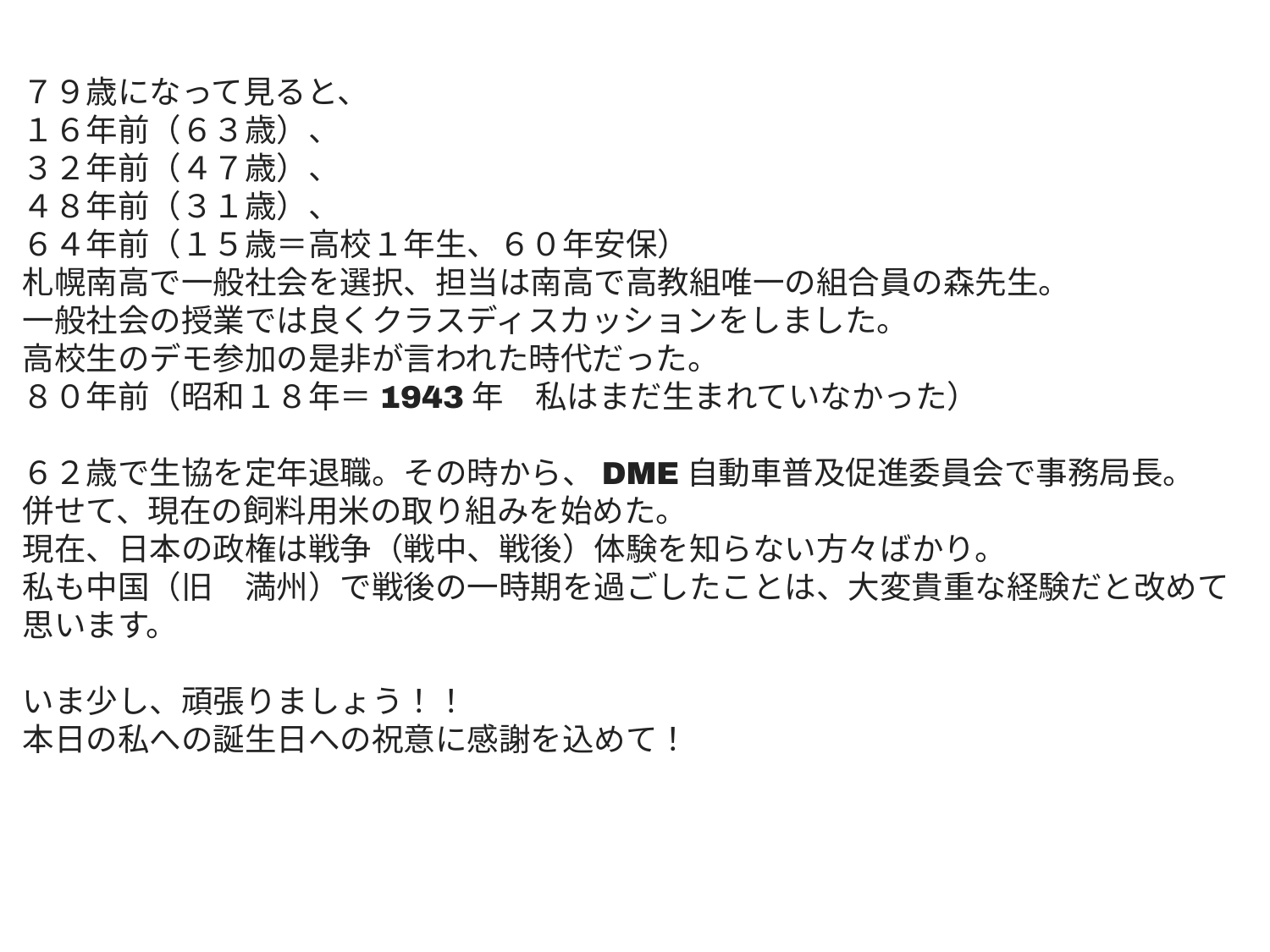

７９歳になって見ると、
１６年前（６３歳）、
３２年前（４７歳）、
４８年前（３１歳）、
６４年前（１５歳＝高校１年生、６０年安保）
札幌南高で一般社会を選択、担当は南高で高教組唯一の組合員の森先生。
一般社会の授業では良くクラスディスカッションをしました。
高校生のデモ参加の是非が言われた時代だった。
８０年前（昭和１８年＝1943年　私はまだ生まれていなかった）

６２歳で生協を定年退職。その時から、DME自動車普及促進委員会で事務局長。
併せて、現在の飼料用米の取り組みを始めた。
現在、日本の政権は戦争（戦中、戦後）体験を知らない方々ばかり。
私も中国（旧　満州）で戦後の一時期を過ごしたことは、大変貴重な経験だと改めて思います。
いま少し、頑張りましょう！！
本日の私への誕生日への祝意に感謝を込めて！